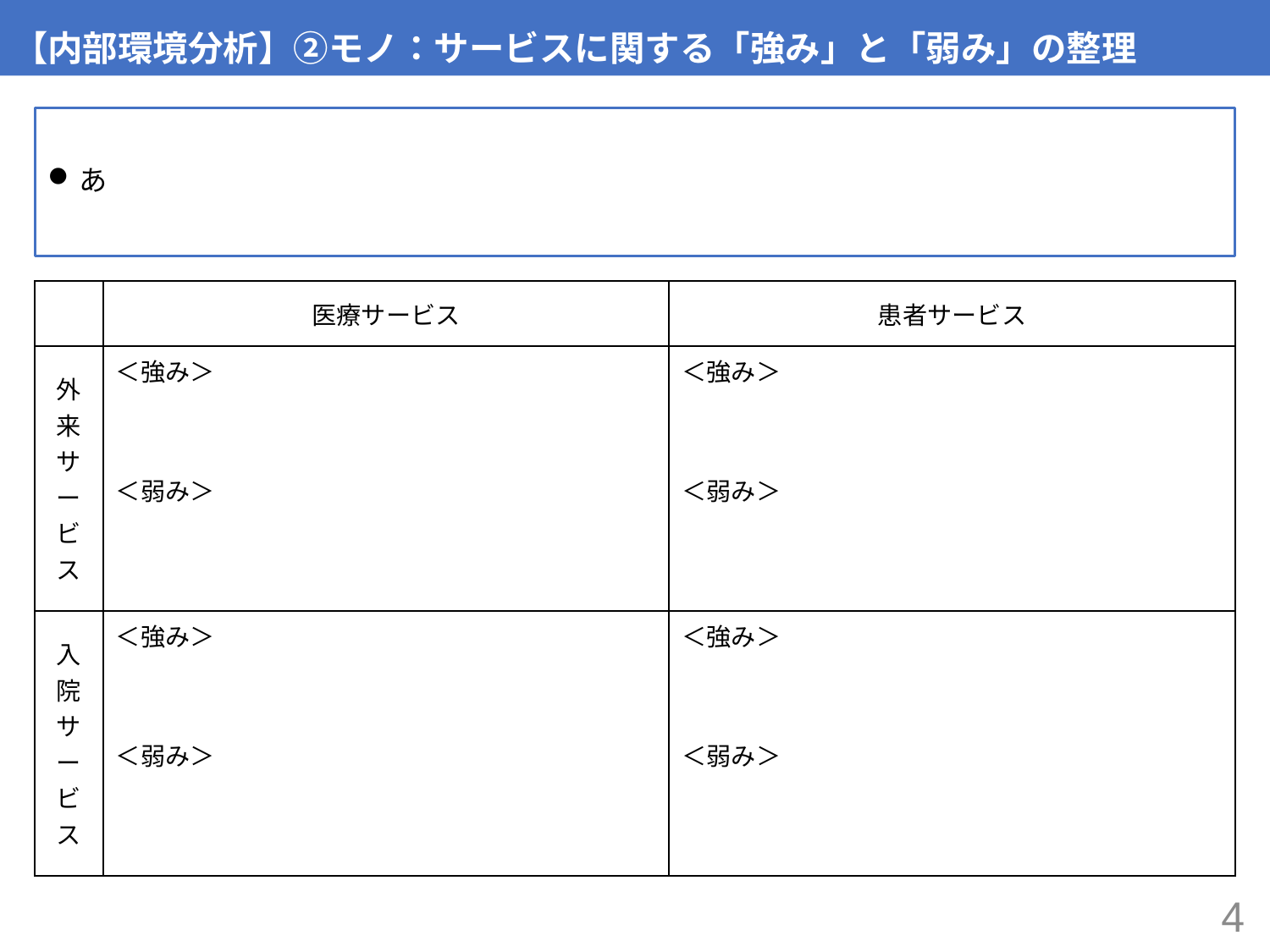

# 【内部環境分析】②モノ：サービスに関する「強み」と「弱み」の整理
あ
|  | 医療サービス | 患者サービス |
| --- | --- | --- |
| 外来サービス | ＜強み＞ ＜弱み＞ | ＜強み＞ ＜弱み＞ |
| 入院サービス | ＜強み＞ ＜弱み＞ | ＜強み＞ ＜弱み＞ |
4